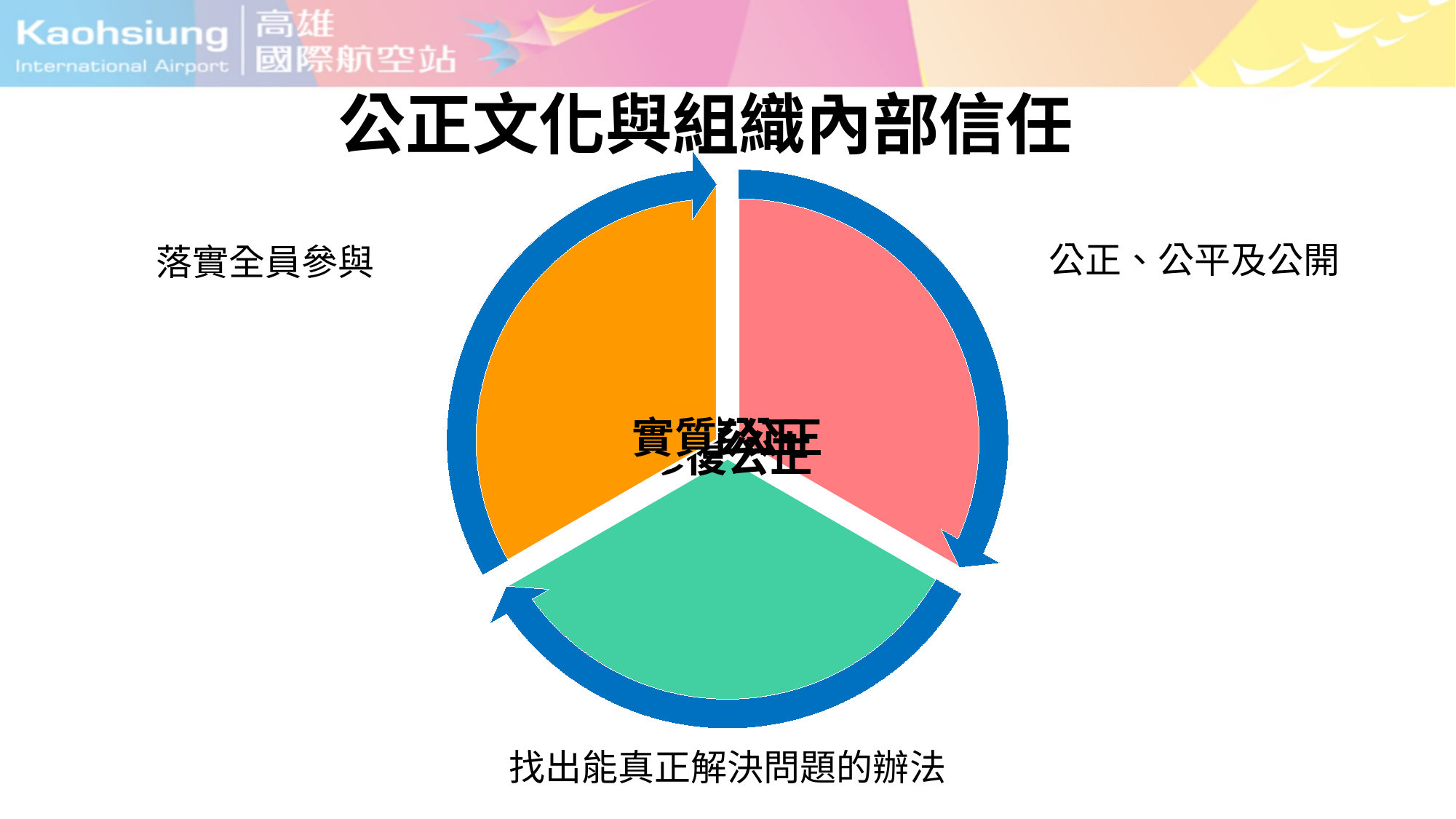

公正文化與組織內部信任
程序公正
修復公正
實質公正
公正、公平及公開
落實全員參與
找出能真正解決問題的辦法